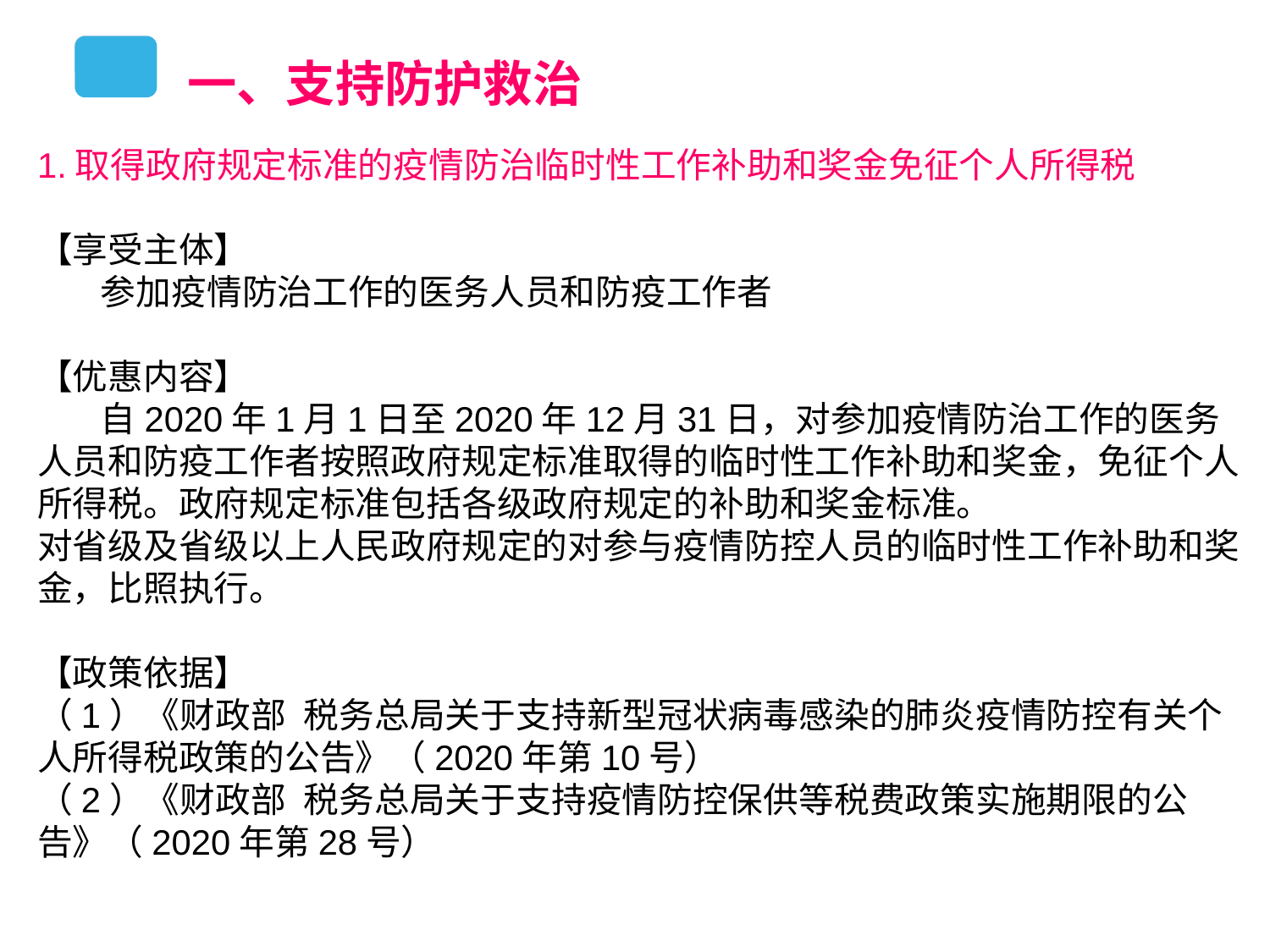

一、支持防护救治

1.取得政府规定标准的疫情防治临时性工作补助和奖金免征个人所得税

【享受主体】
       参加疫情防治工作的医务人员和防疫工作者

【优惠内容】
       自2020年1月1日至2020年12月31日，对参加疫情防治工作的医务人员和防疫工作者按照政府规定标准取得的临时性工作补助和奖金，免征个人所得税。政府规定标准包括各级政府规定的补助和奖金标准。
对省级及省级以上人民政府规定的对参与疫情防控人员的临时性工作补助和奖金，比照执行。

【政策依据】
（1）《财政部 税务总局关于支持新型冠状病毒感染的肺炎疫情防控有关个人所得税政策的公告》（2020年第10号）
（2）《财政部 税务总局关于支持疫情防控保供等税费政策实施期限的公告》（2020年第28号）